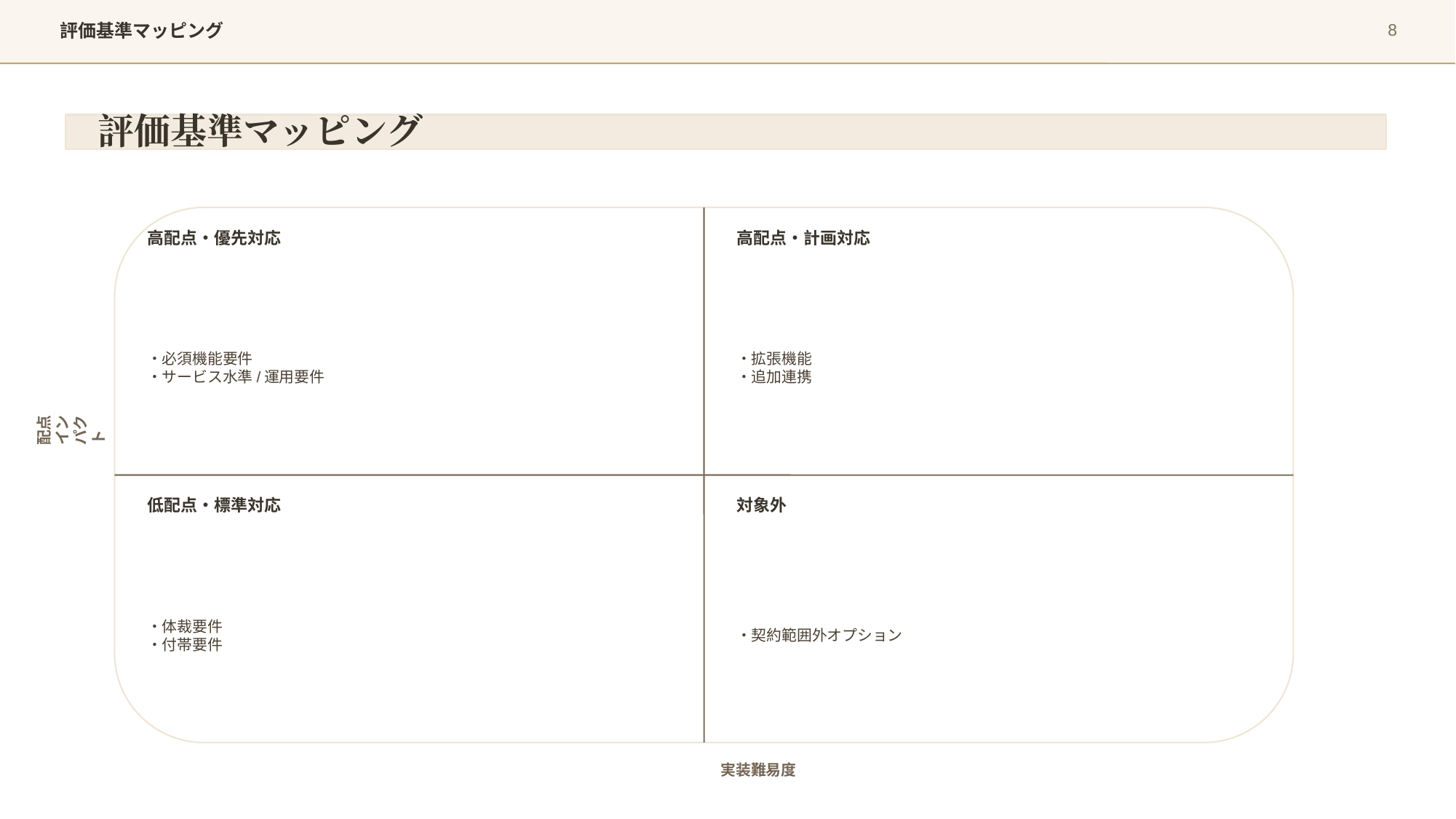

8
評価基準マッピング

評価基準マッピング

高配点・優先対応
高配点・計画対応
・必須機能要件
・サービス水準/運用要件
・拡張機能
・追加連携
配点インパクト

低配点・標準対応
対象外
・体裁要件
・付帯要件
・契約範囲外オプション
実装難易度